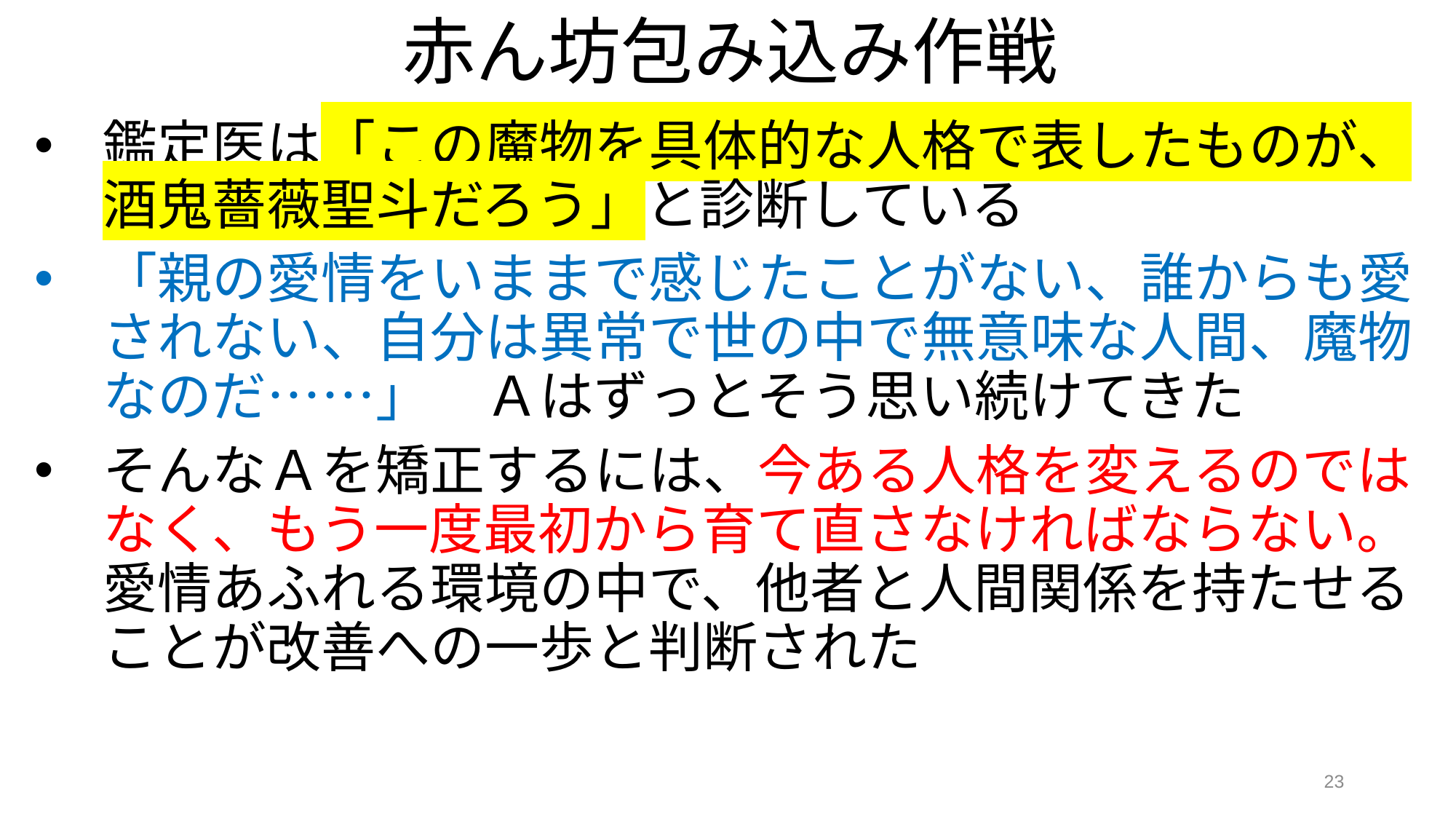

# 赤ん坊包み込み作戦
鑑定医は「この魔物を具体的な人格で表したものが、酒鬼薔薇聖斗だろう」と診断している
「親の愛情をいままで感じたことがない、誰からも愛されない、自分は異常で世の中で無意味な人間、魔物なのだ……」　Ａはずっとそう思い続けてきた
そんなＡを矯正するには、今ある人格を変えるのではなく、もう一度最初から育て直さなければならない。愛情あふれる環境の中で、他者と人間関係を持たせることが改善への一歩と判断された

23